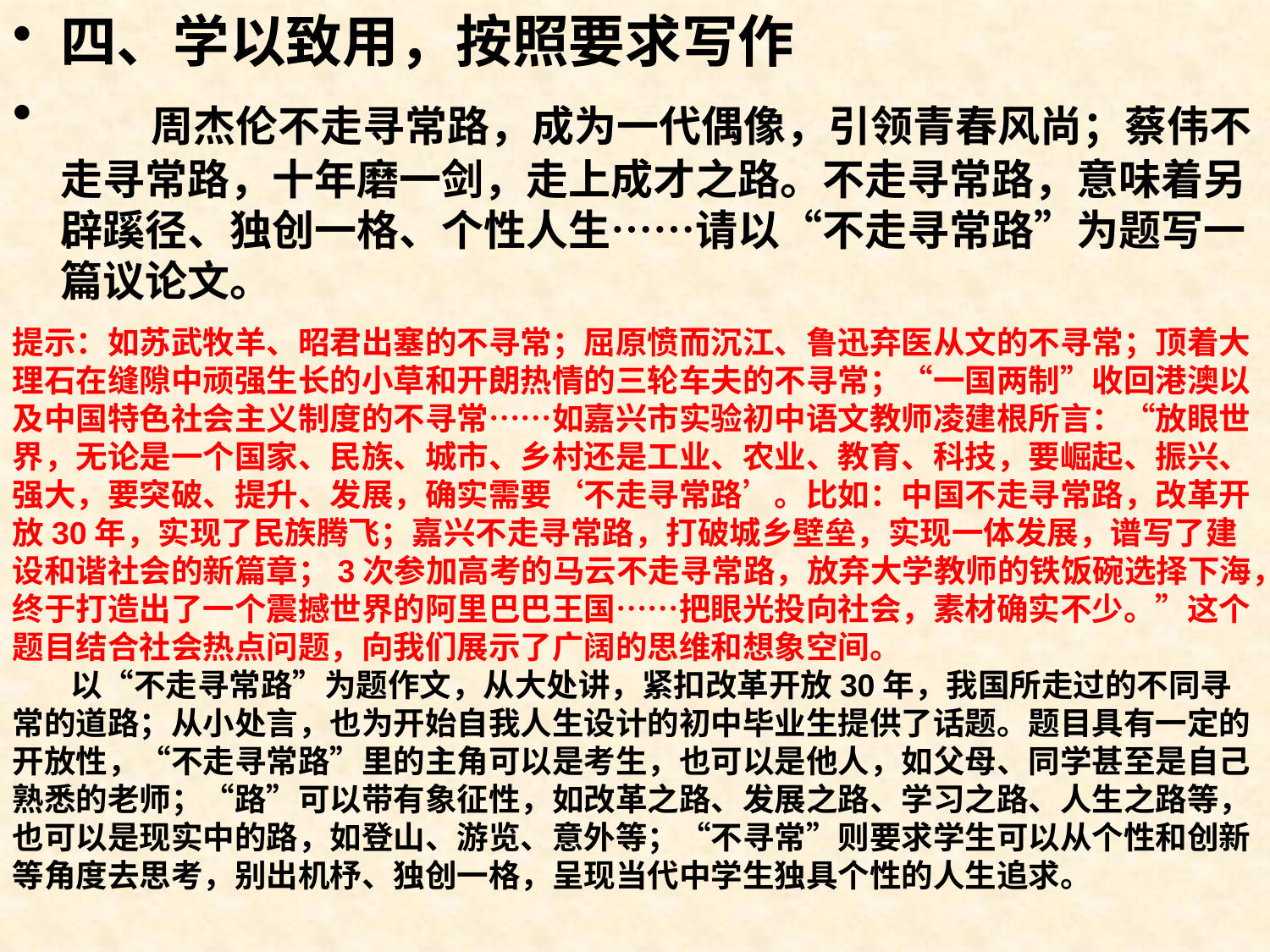

四、学以致用，按照要求写作
      周杰伦不走寻常路，成为一代偶像，引领青春风尚；蔡伟不走寻常路，十年磨一剑，走上成才之路。不走寻常路，意味着另辟蹊径、独创一格、个性人生……请以“不走寻常路”为题写一篇议论文。
提示：如苏武牧羊、昭君出塞的不寻常；屈原愤而沉江、鲁迅弃医从文的不寻常；顶着大理石在缝隙中顽强生长的小草和开朗热情的三轮车夫的不寻常；“一国两制”收回港澳以及中国特色社会主义制度的不寻常……如嘉兴市实验初中语文教师凌建根所言：“放眼世界，无论是一个国家、民族、城市、乡村还是工业、农业、教育、科技，要崛起、振兴、强大，要突破、提升、发展，确实需要‘不走寻常路’。比如：中国不走寻常路，改革开放30年，实现了民族腾飞；嘉兴不走寻常路，打破城乡壁垒，实现一体发展，谱写了建设和谐社会的新篇章；3次参加高考的马云不走寻常路，放弃大学教师的铁饭碗选择下海，终于打造出了一个震撼世界的阿里巴巴王国……把眼光投向社会，素材确实不少。”这个题目结合社会热点问题，向我们展示了广阔的思维和想象空间。
       以“不走寻常路”为题作文，从大处讲，紧扣改革开放30年，我国所走过的不同寻常的道路；从小处言，也为开始自我人生设计的初中毕业生提供了话题。题目具有一定的开放性，“不走寻常路”里的主角可以是考生，也可以是他人，如父母、同学甚至是自己熟悉的老师；“路”可以带有象征性，如改革之路、发展之路、学习之路、人生之路等，也可以是现实中的路，如登山、游览、意外等；“不寻常”则要求学生可以从个性和创新等角度去思考，别出机杼、独创一格，呈现当代中学生独具个性的人生追求。